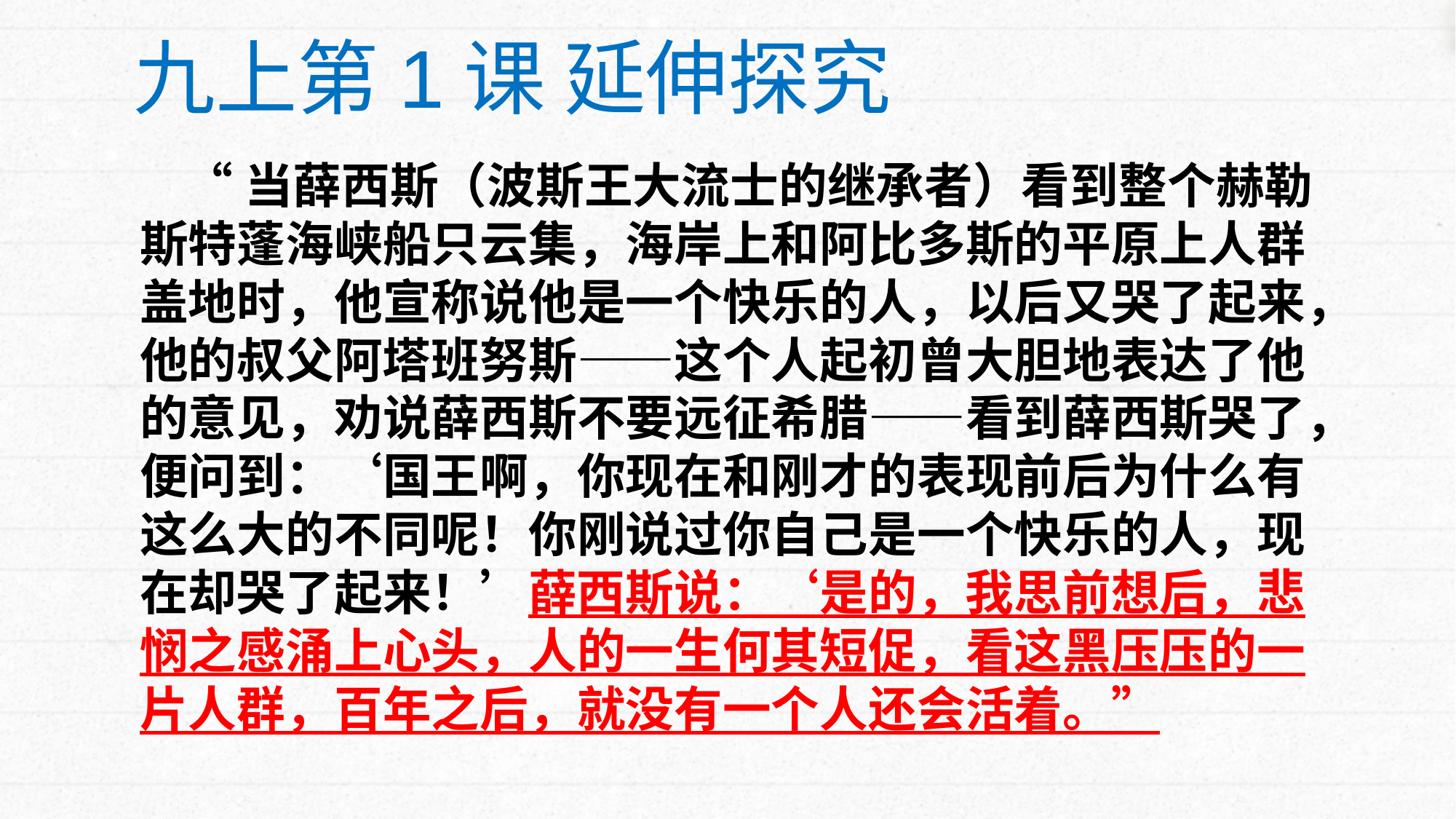

九上第1课 延伸探究
    “当薛西斯（波斯王大流士的继承者）看到整个赫勒斯特蓬海峡船只云集，海岸上和阿比多斯的平原上人群盖地时，他宣称说他是一个快乐的人，以后又哭了起来，他的叔父阿塔班努斯——这个人起初曾大胆地表达了他的意见，劝说薛西斯不要远征希腊——看到薛西斯哭了，便问到：‘国王啊，你现在和刚才的表现前后为什么有这么大的不同呢！你刚说过你自己是一个快乐的人，现在却哭了起来！’薛西斯说：‘是的，我思前想后，悲悯之感涌上心头，人的一生何其短促，看这黑压压的一片人群，百年之后，就没有一个人还会活着。”